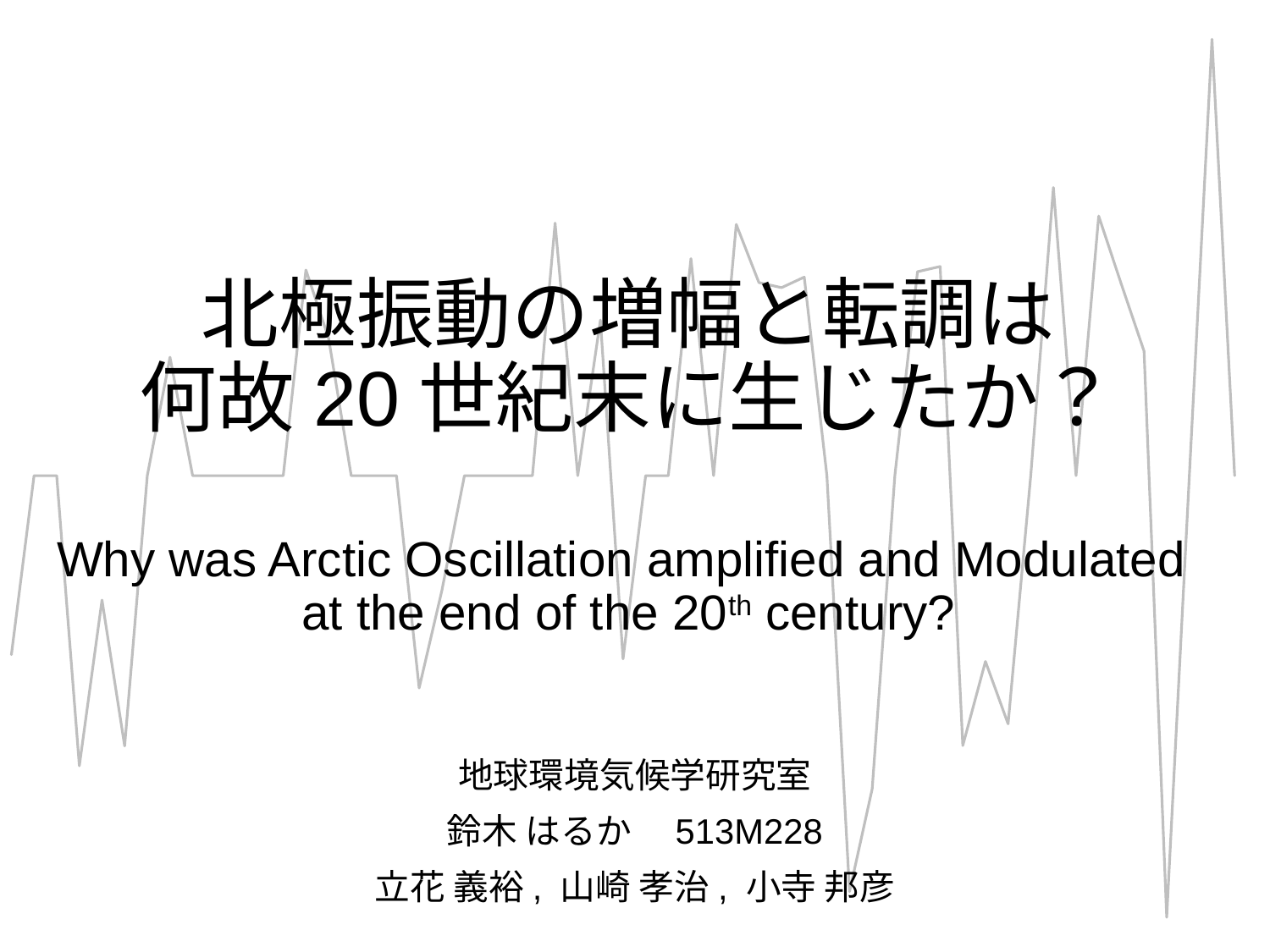

### Chart

| Category | 1000hPa_sum |
|---|---|
| 1958 | -75.271942 |
| 1959 | 0.0 |
| 1960 | 0.0 |
| 1961 | -122.02407 |
| 1962 | -52.344944 |
| 1963 | -113.68826 |
| 1964 | 0.0 |
| 1965 | 49.783638 |
| 1966 | 0.0 |
| 1967 | 0.0 |
| 1968 | 0.0 |
| 1969 | 0.0 |
| 1970 | 0.0 |
| 1971 | 86.449692 |
| 1972 | 57.883274 |
| 1973 | 0.0 |
| 1974 | 0.0 |
| 1975 | 0.0 |
| 1976 | -89.310478 |
| 1977 | -48.458549 |
| 1978 | 0.0 |
| 1979 | 0.0 |
| 1980 | 0.0 |
| 1981 | 0.0 |
| 1982 | 106.16125 |
| 1983 | 0.0 |
| 1984 | 65.396088 |
| 1985 | -77.06517 |
| 1986 | 0.0 |
| 1987 | 0.0 |
| 1988 | 91.243866 |
| 1989 | 0.0 |
| 1990 | 105.61768 |
| 1991 | 81.174484 |
| 1992 | 79.042 |
| 1993 | 83.475677 |
| 1994 | 0.0 |
| 1995 | -174.88226 |
| 1996 | -131.70467 |
| 1997 | 0.0 |
| 1998 | 85.739029 |
| 1999 | 87.91964 |
| 2000 | -113.49713 |
| 2001 | -78.143661 |
| 2002 | -104.36519 |
| 2003 | 0.0 |
| 2004 | 121.11023 |
| 2005 | 0.0 |
| 2006 | 109.14288 |
| 2007 | 80.434456 |
| 2008 | 52.33992 |
| 2009 | -185.7227 |
| 2010 | 0.0 |
| 2011 | 183.48599 |
| 2012 | 0.0 |
# 北極振動の増幅と転調は
何故20世紀末に生じたか？
Why was Arctic Oscillation amplified and Modulated
at the end of the 20th century?
地球環境気候学研究室
鈴木 はるか　513M228
立花 義裕, 山崎 孝治, 小寺 邦彦